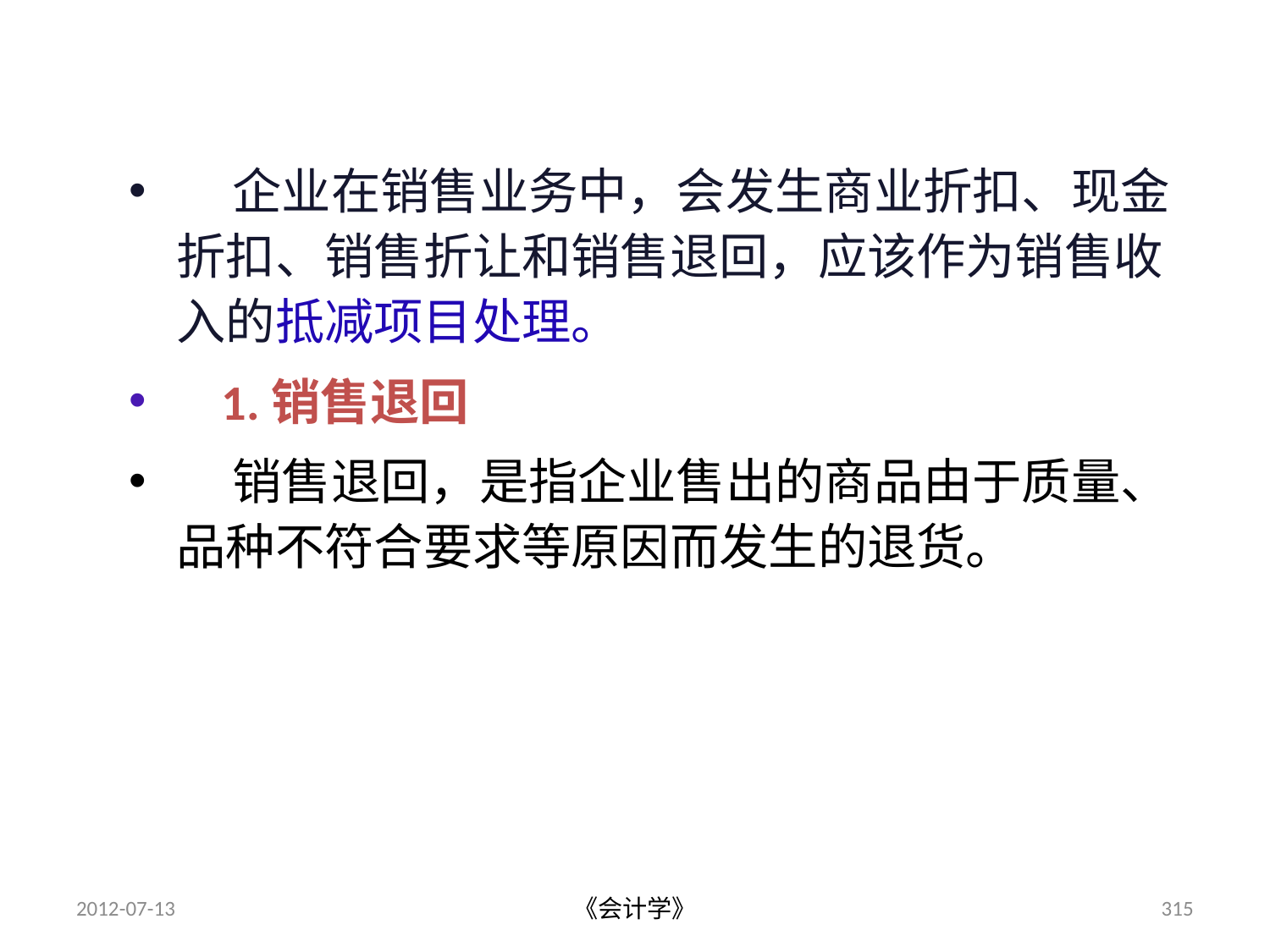

（二）商品销售收入的抵减项目
    企业在销售业务中，会发生商业折扣、现金折扣、销售折让和销售退回，应该作为销售收入的抵减项目处理。
    1.销售退回
    销售退回，是指企业售出的商品由于质量、品种不符合要求等原因而发生的退货。
2012-07-13
《会计学》
315